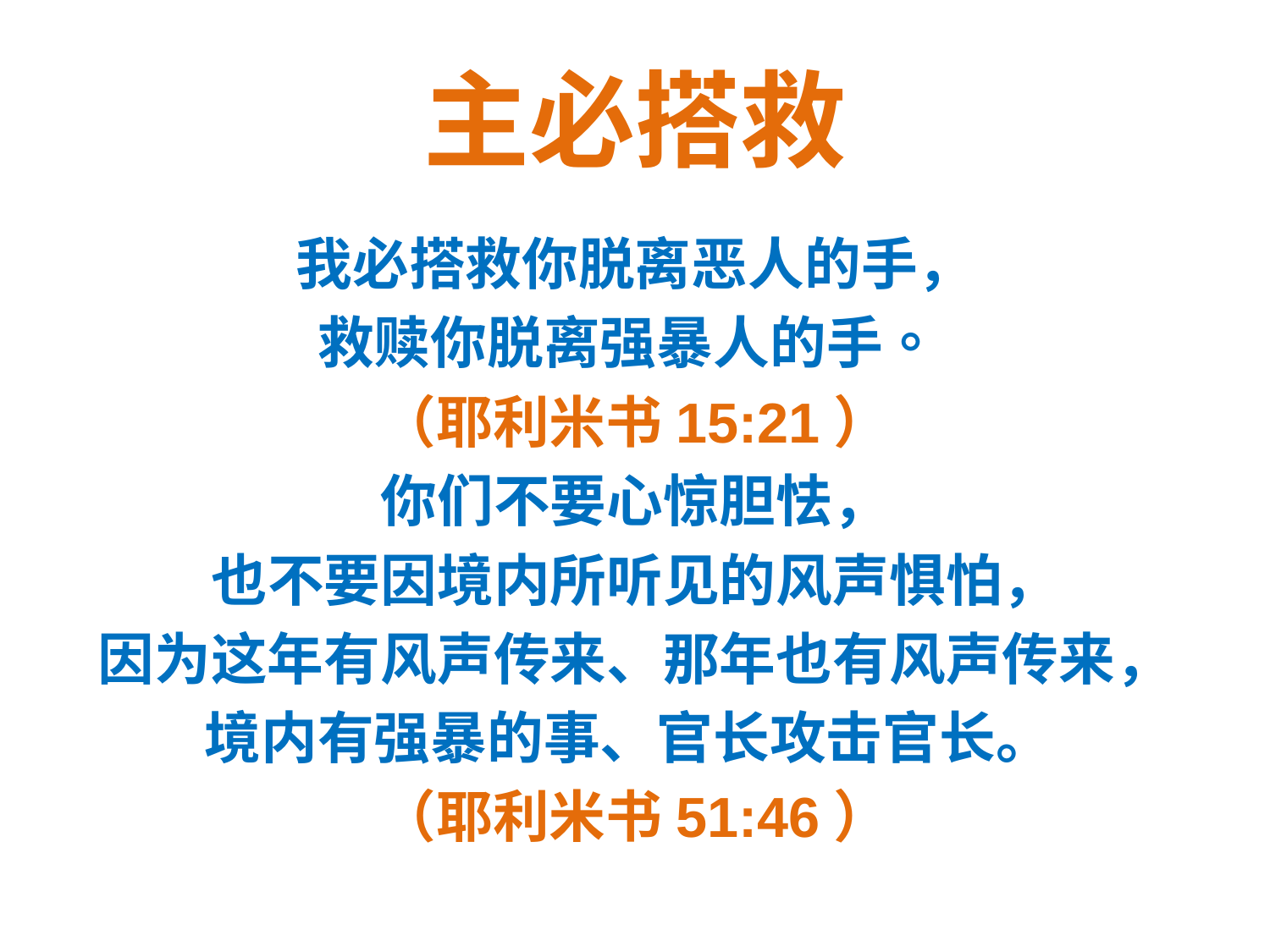

# 主必搭救
我必搭救你脱离恶人的手，
救赎你脱离强暴人的手。
（耶利米书15:21）
你们不要心惊胆怯，
也不要因境内所听见的风声惧怕，
因为这年有风声传来、那年也有风声传来，
境内有强暴的事、官长攻击官长。
（耶利米书51:46）